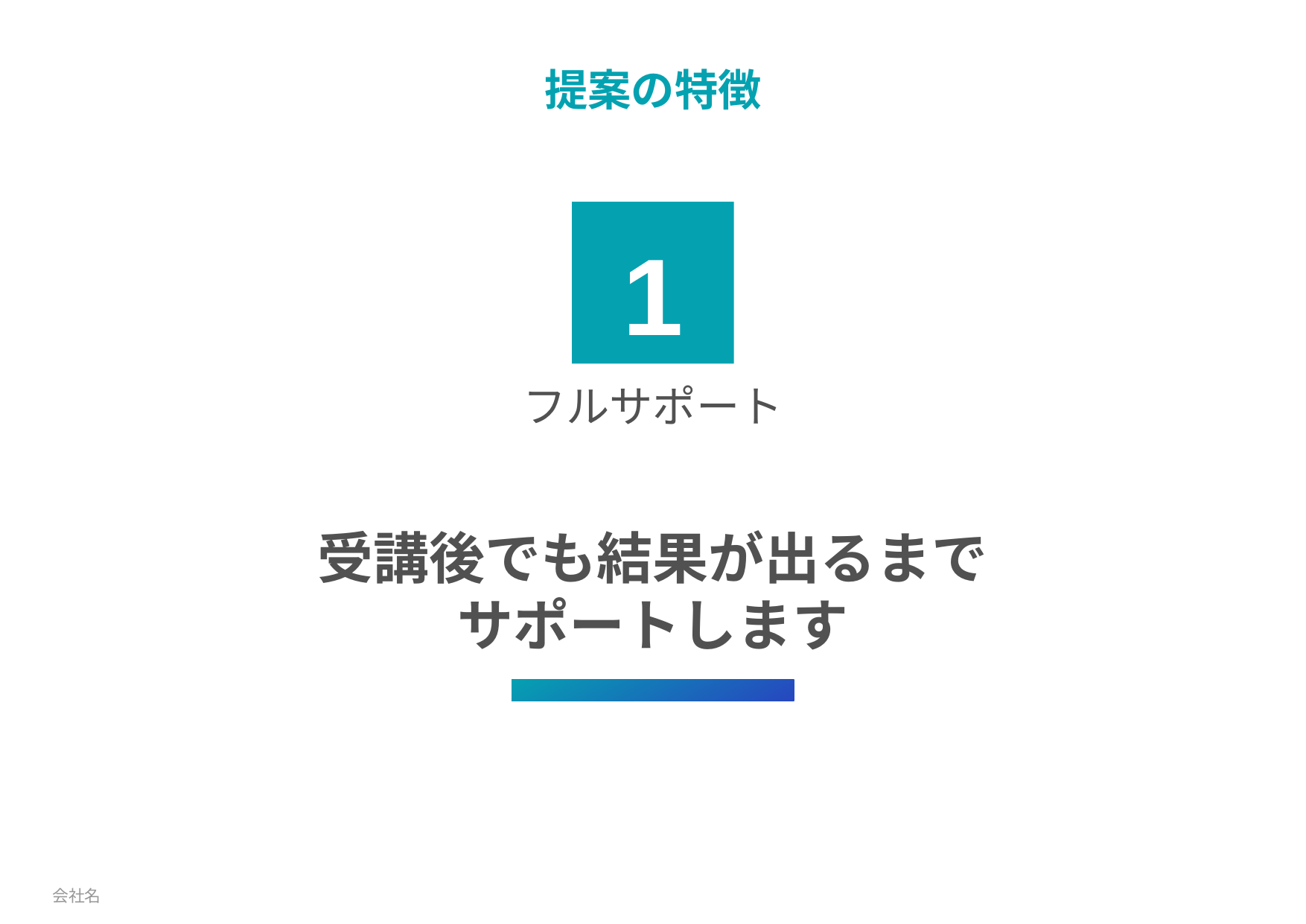

# 提案の特徴
1
フルサポート
受講後でも結果が出るまで
サポートします

会社名